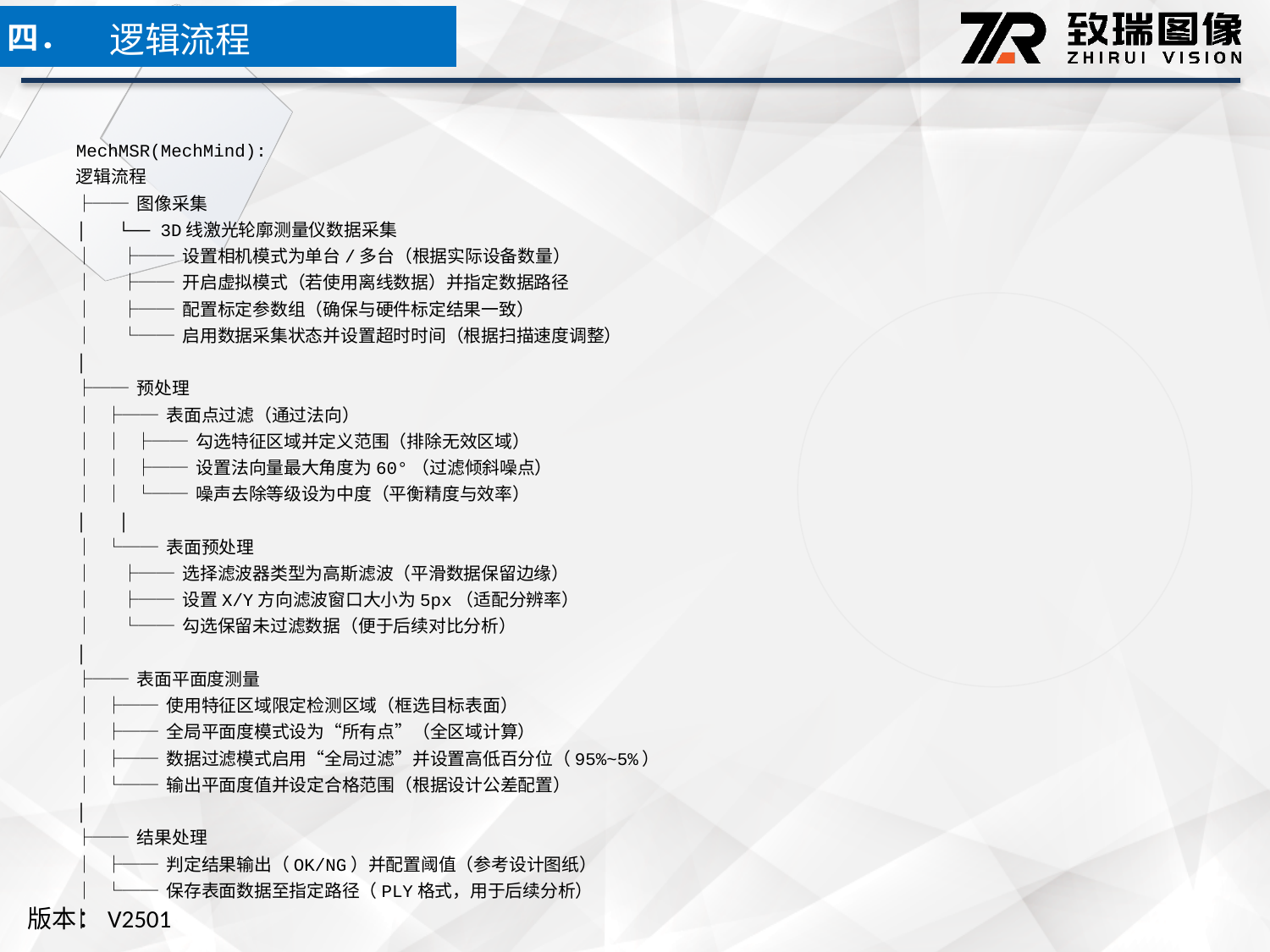

逻辑流程
四．

MechMSR(MechMind):
逻辑流程
├── 图像采集
│   └── 3D线激光轮廓测量仪数据采集
│       ├── 设置相机模式为单台/多台（根据实际设备数量）
│       ├── 开启虚拟模式（若使用离线数据）并指定数据路径
│       ├── 配置标定参数组（确保与硬件标定结果一致）
│       └── 启用数据采集状态并设置超时时间（根据扫描速度调整）
│
├── 预处理
│   ├── 表面点过滤（通过法向）
│   │   ├── 勾选特征区域并定义范围（排除无效区域）
│   │   ├── 设置法向量最大角度为60°（过滤倾斜噪点）
│   │   └── 噪声去除等级设为中度（平衡精度与效率）
│   │
│   └── 表面预处理
│       ├── 选择滤波器类型为高斯滤波（平滑数据保留边缘）
│       ├── 设置X/Y方向滤波窗口大小为5px（适配分辨率）
│       └── 勾选保留未过滤数据（便于后续对比分析）
│
├── 表面平面度测量
│   ├── 使用特征区域限定检测区域（框选目标表面）
│   ├── 全局平面度模式设为“所有点”（全区域计算）
│   ├── 数据过滤模式启用“全局过滤”并设置高低百分位（95%~5%）
│   └── 输出平面度值并设定合格范围（根据设计公差配置）
│
├── 结果处理
│   ├── 判定结果输出（OK/NG）并配置阈值（参考设计图纸）
│   └── 保存表面数据至指定路径（PLY格式，用于后续分析）
│